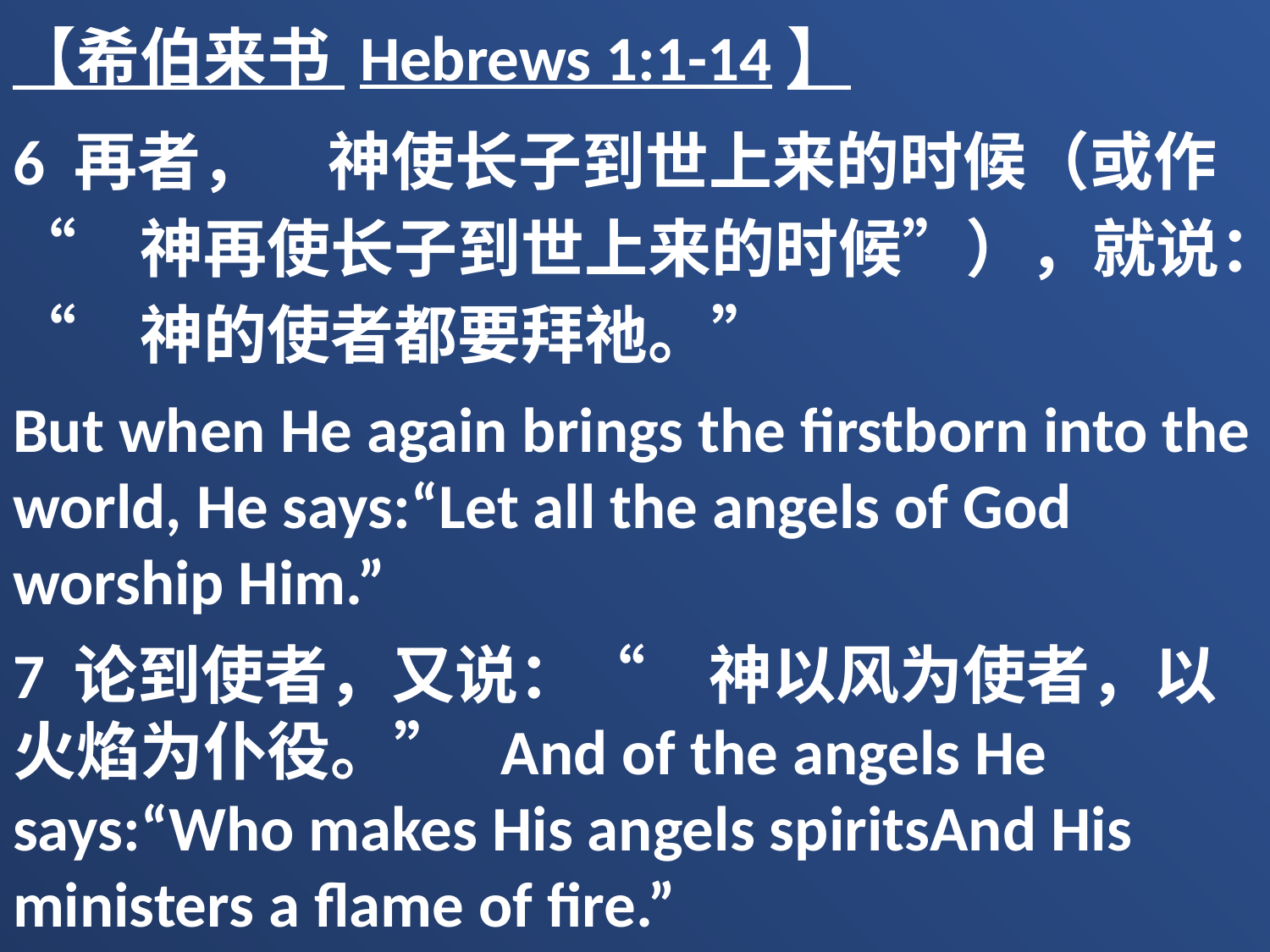

【希伯来书 Hebrews 1:1-14】
6 再者，　神使长子到世上来的时候（或作“　神再使长子到世上来的时候”），就说：“　神的使者都要拜祂。”
But when He again brings the firstborn into the world, He says:“Let all the angels of God worship Him.”
7 论到使者，又说：“　神以风为使者，以火焰为仆役。”  And of the angels He says:“Who makes His angels spiritsAnd His ministers a flame of fire.”